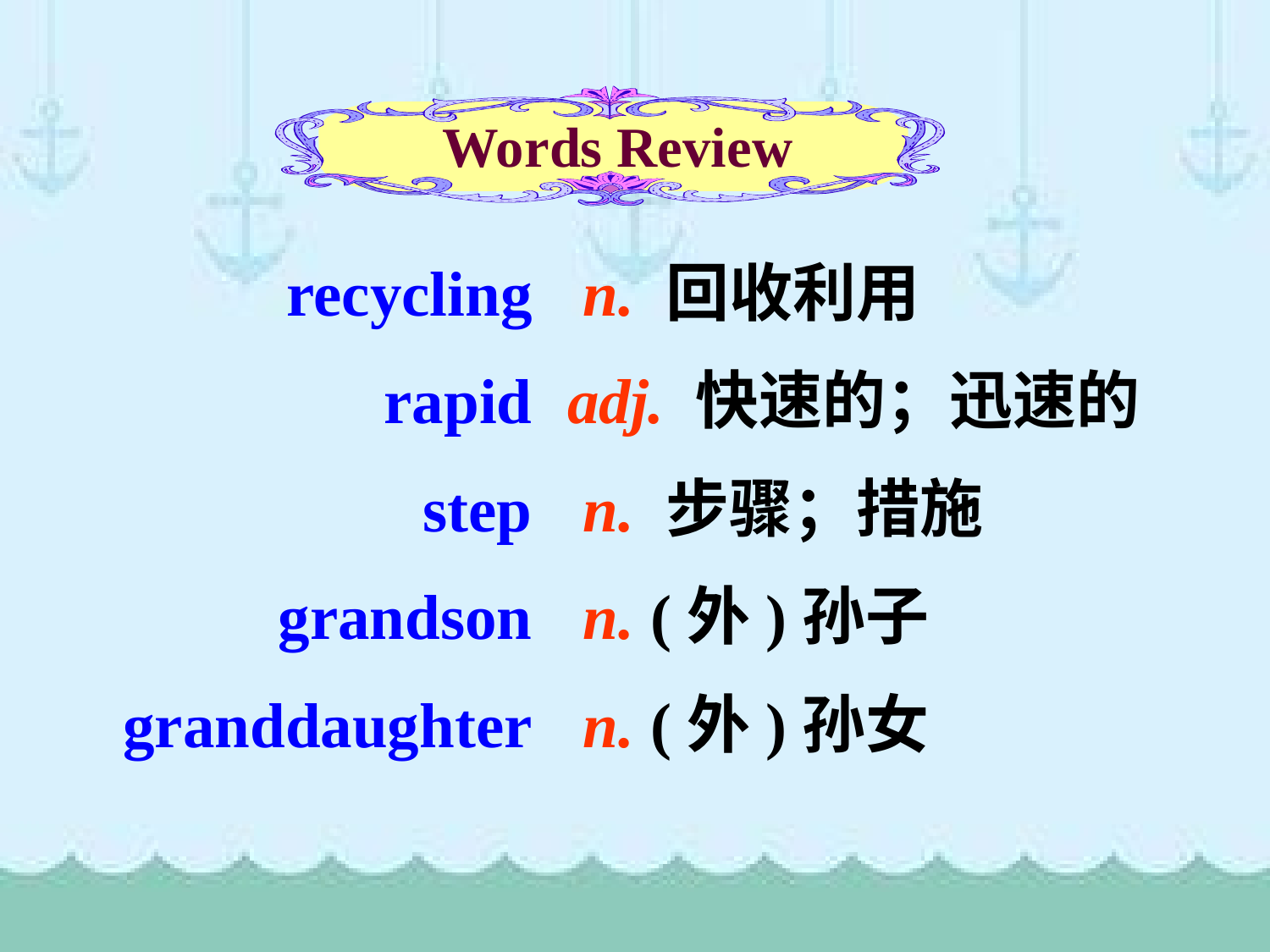

Words Review
 recycling
 rapid
 step
 grandson
 granddaughter
 n. 回收利用
adj. 快速的；迅速的
 n. 步骤；措施
 n. (外)孙子
 n. (外)孙女